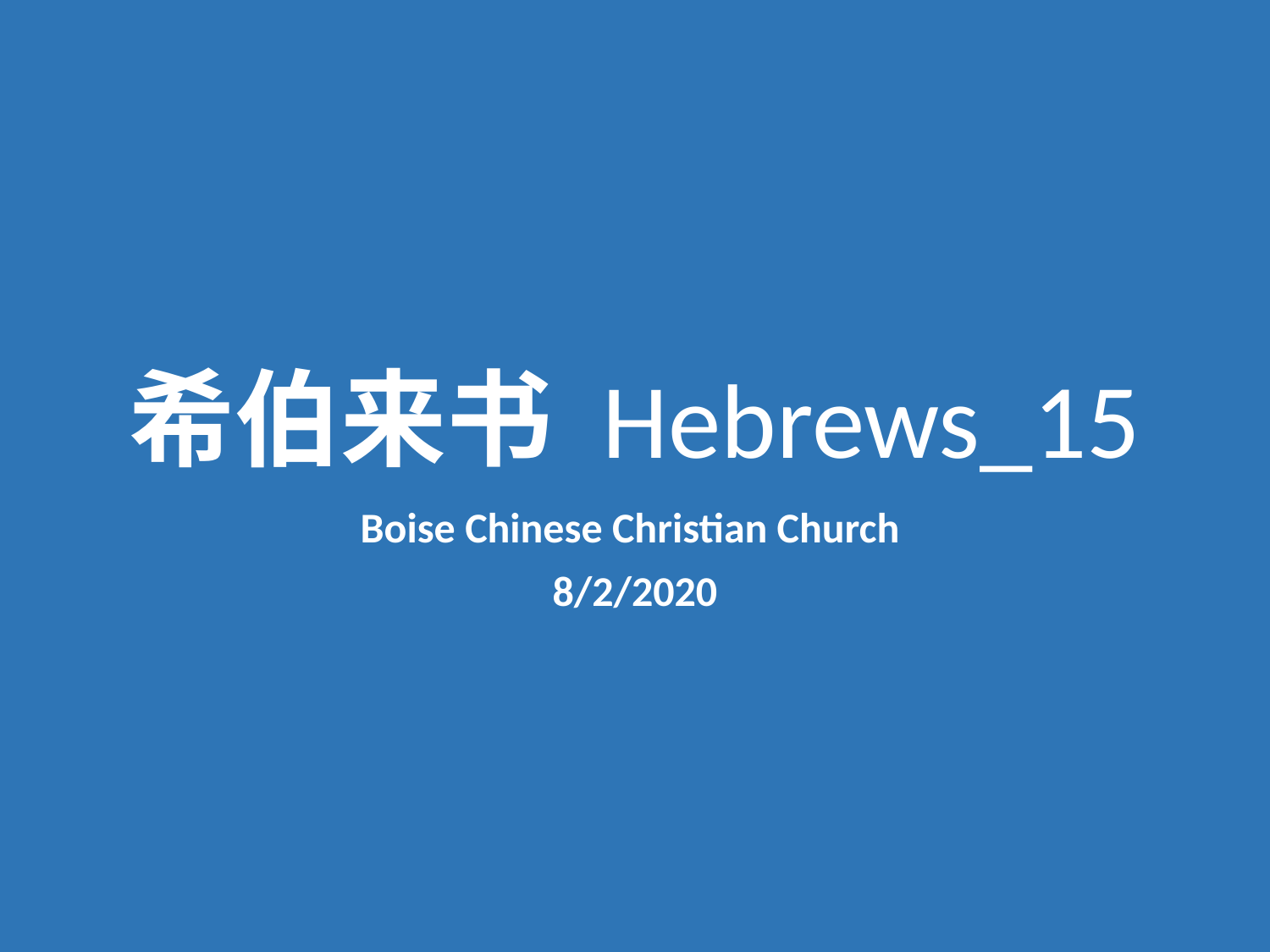

# 希伯来书 Hebrews_15
Boise Chinese Christian Church
8/2/2020